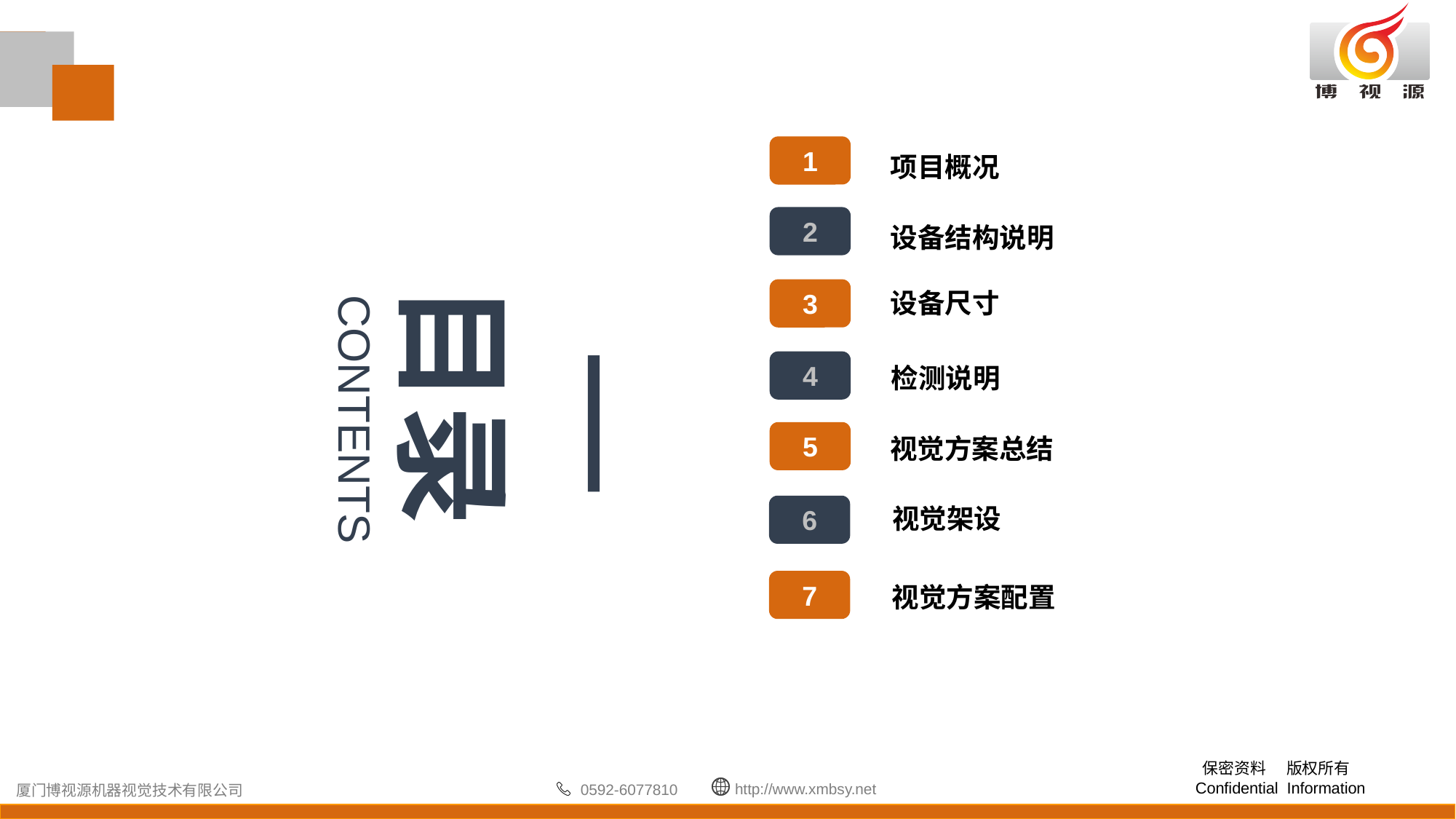

1
项目概况
2
设备结构说明
3
设备尺寸
4
检测说明

5
视觉方案总结
6
视觉架设
目录
|
CONTENTS
7
视觉方案配置